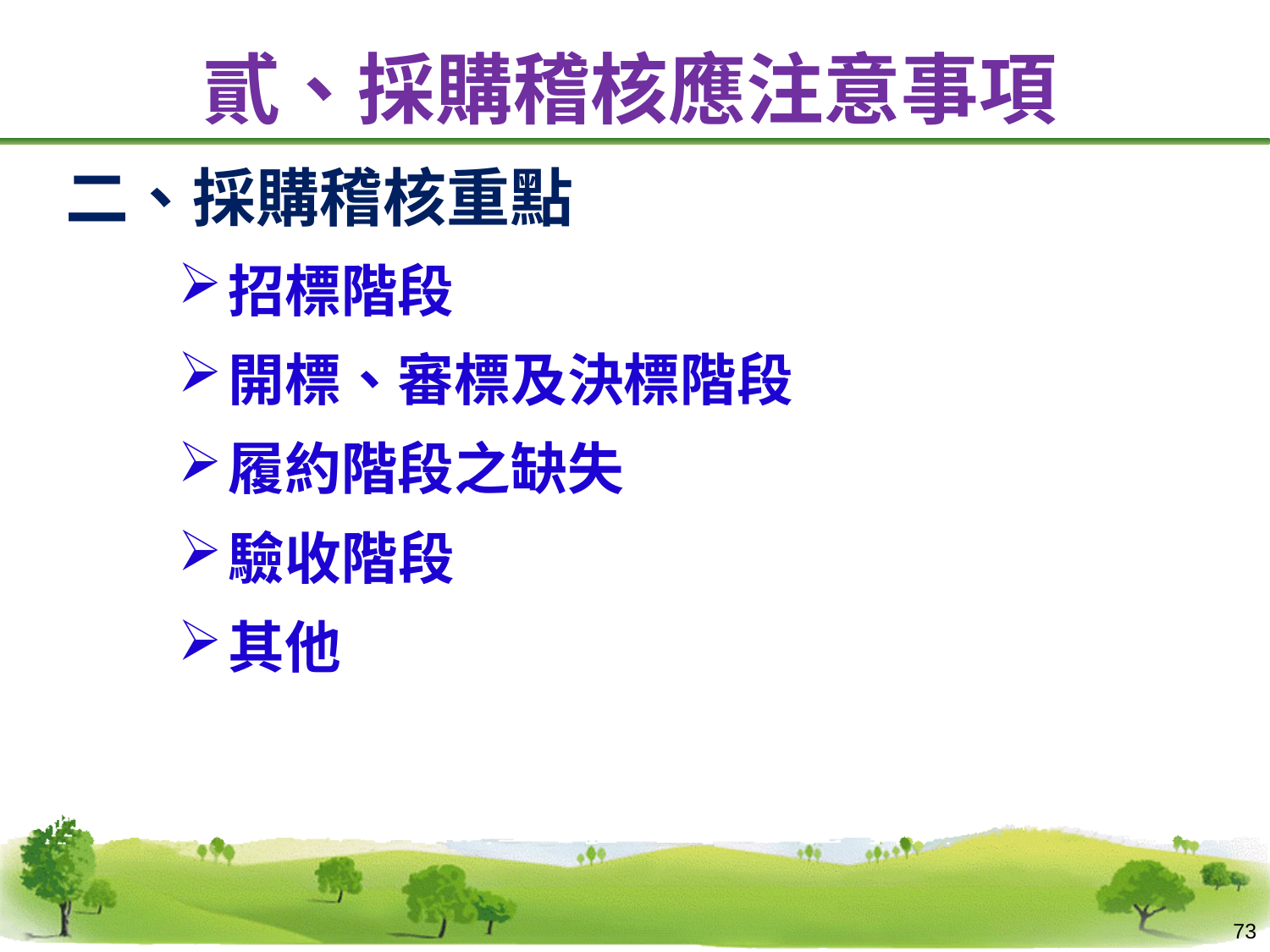

# 貳、採購稽核應注意事項
二、採購稽核重點
招標階段
開標、審標及決標階段
履約階段之缺失
驗收階段
其他

73